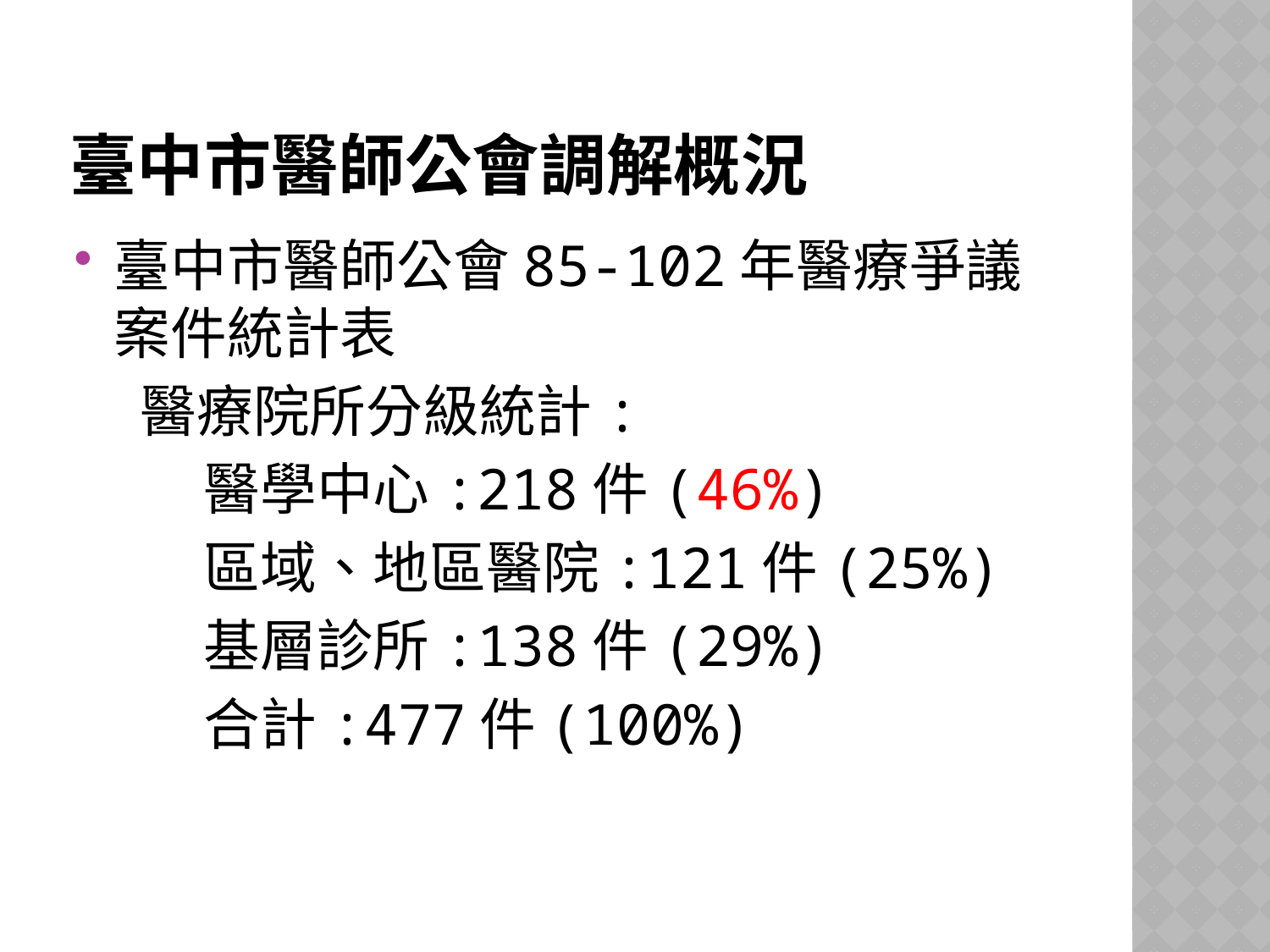

# 臺中市醫師公會調解概況
臺中市醫師公會85-102年醫療爭議案件統計表
    醫療院所分級統計:
         醫學中心:218件(46%)
         區域、地區醫院:121件(25%)
         基層診所:138件(29%)
         合計:477件(100%)